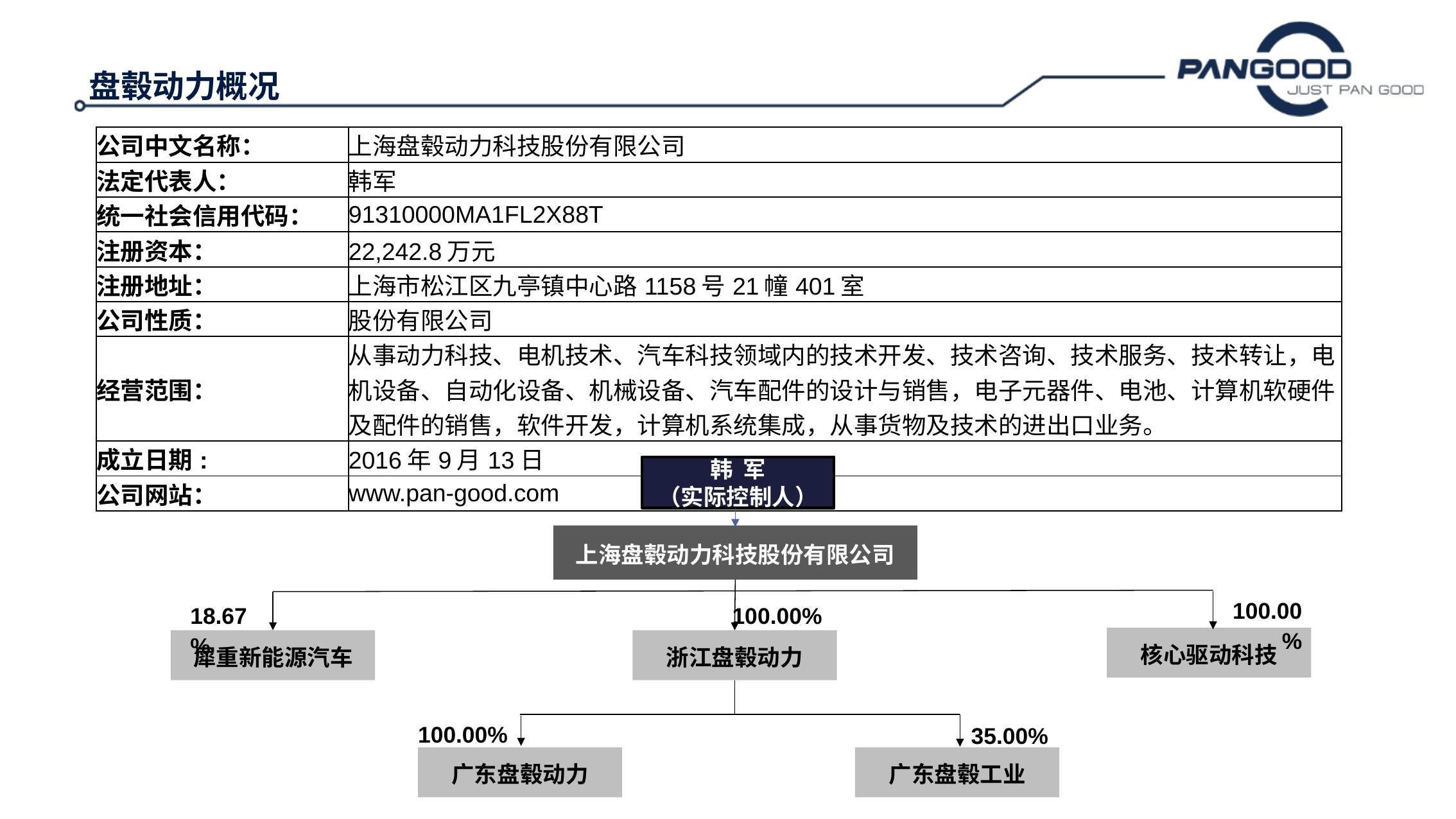

盘毂动力概况
| 公司中文名称： | 上海盘毂动力科技股份有限公司 |
| --- | --- |
| 法定代表人： | 韩军 |
| 统一社会信用代码： | 91310000MA1FL2X88T |
| 注册资本： | 22,242.8万元 |
| 注册地址： | 上海市松江区九亭镇中心路1158号21幢401室 |
| 公司性质： | 股份有限公司 |
| 经营范围： | 从事动力科技、电机技术、汽车科技领域内的技术开发、技术咨询、技术服务、技术转让，电机设备、自动化设备、机械设备、汽车配件的设计与销售，电子元器件、电池、计算机软硬件及配件的销售，软件开发，计算机系统集成，从事货物及技术的进出口业务。 |
| 成立日期: | 2016年9月13日 |
| 公司网站： | www.pan-good.com |
韩  军
（实际控制人）
上海盘毂动力科技股份有限公司
100.00%
18.67%
100.00%
核心驱动科技
犀重新能源汽车
浙江盘毂动力
100.00%
35.00%
广东盘毂动力
广东盘毂工业